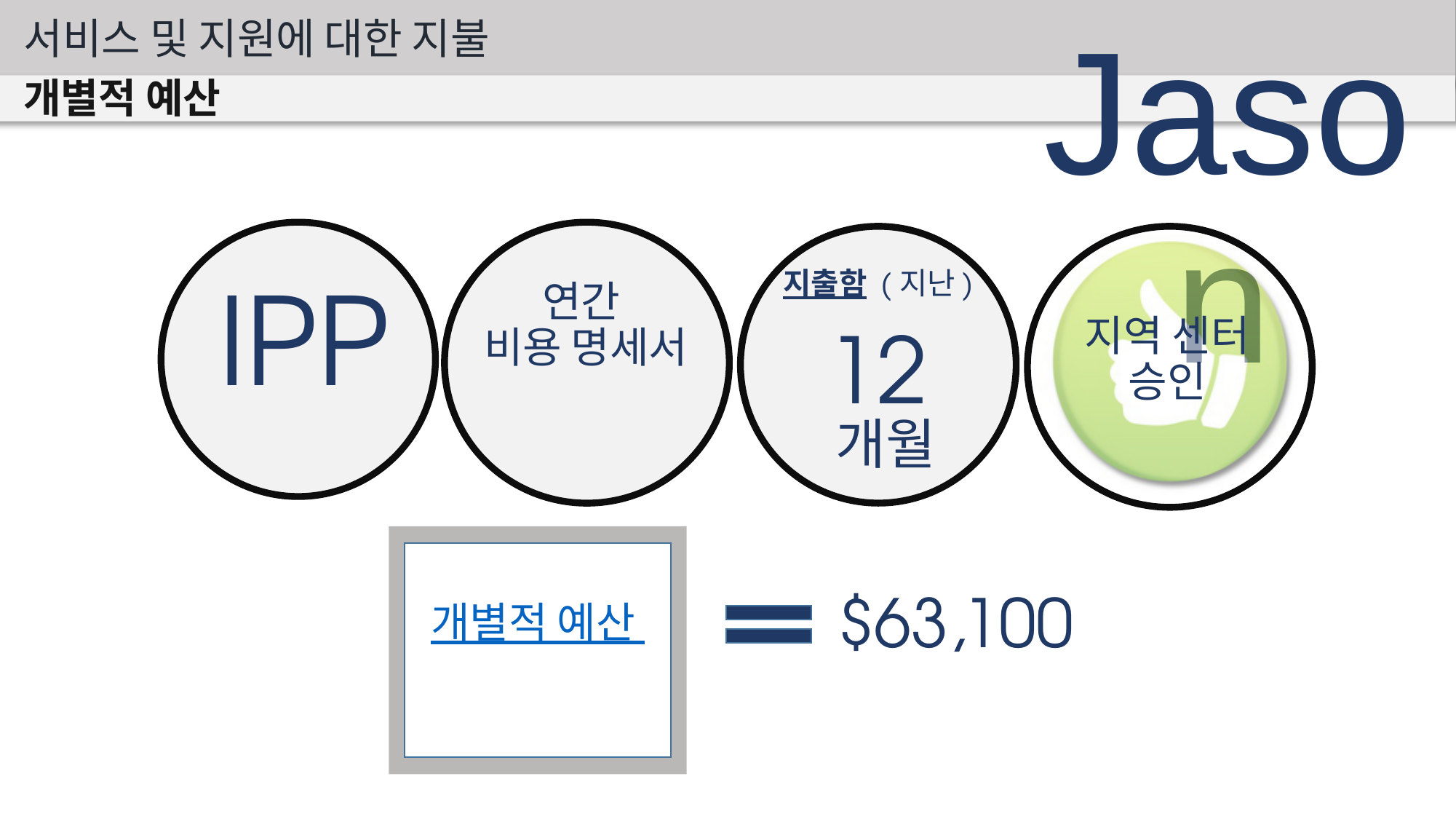

서비스 및 지원에 대한 지불
Jason
개별적 예산

지출함 (지난)
IPP
연간
비용 명세서
지역 센터
승인
12
개월

$63,100
개별적 예산